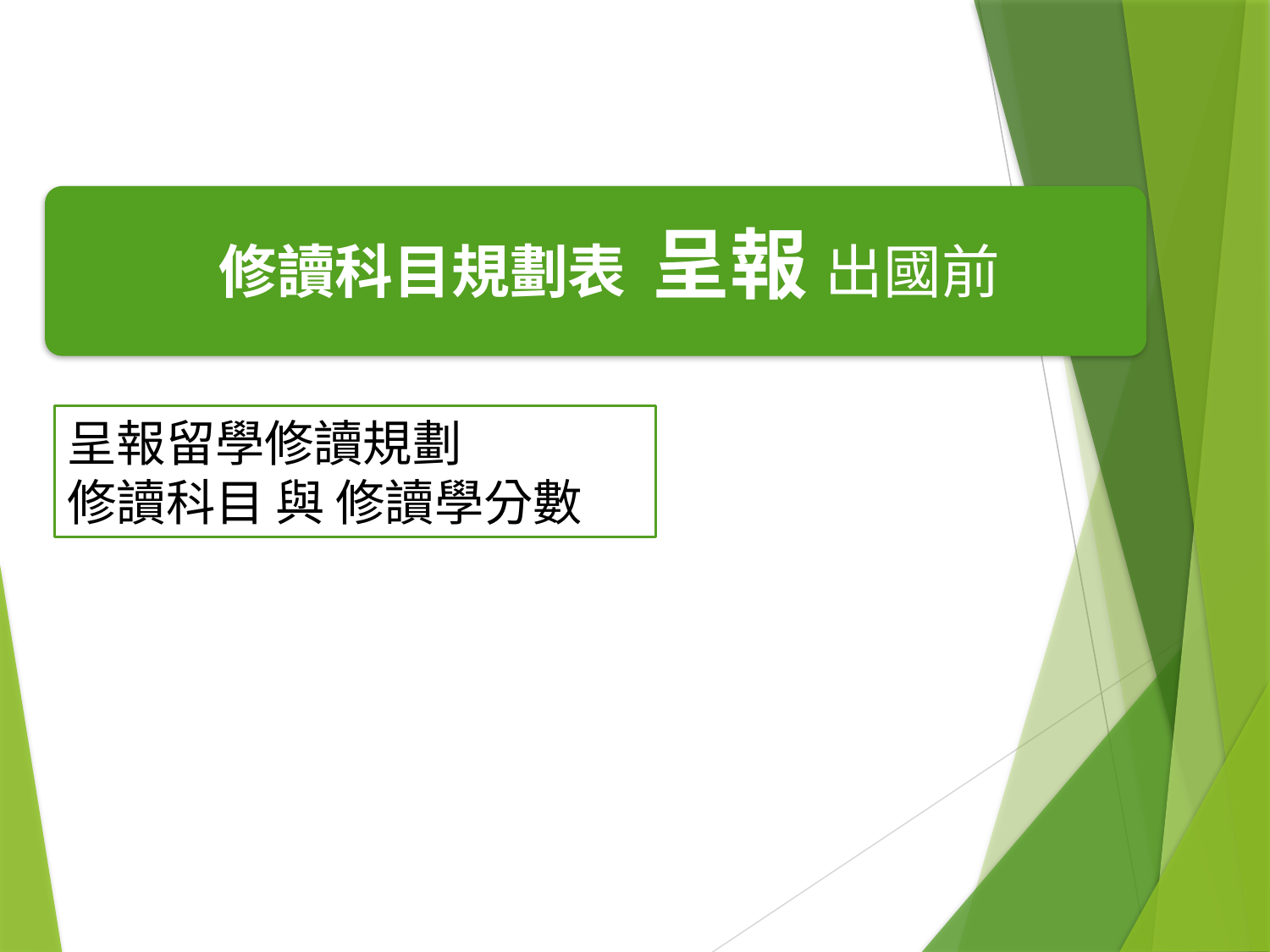

修讀科目規劃表  呈報 出國前
呈報留學修讀規劃
修讀科目 與 修讀學分數